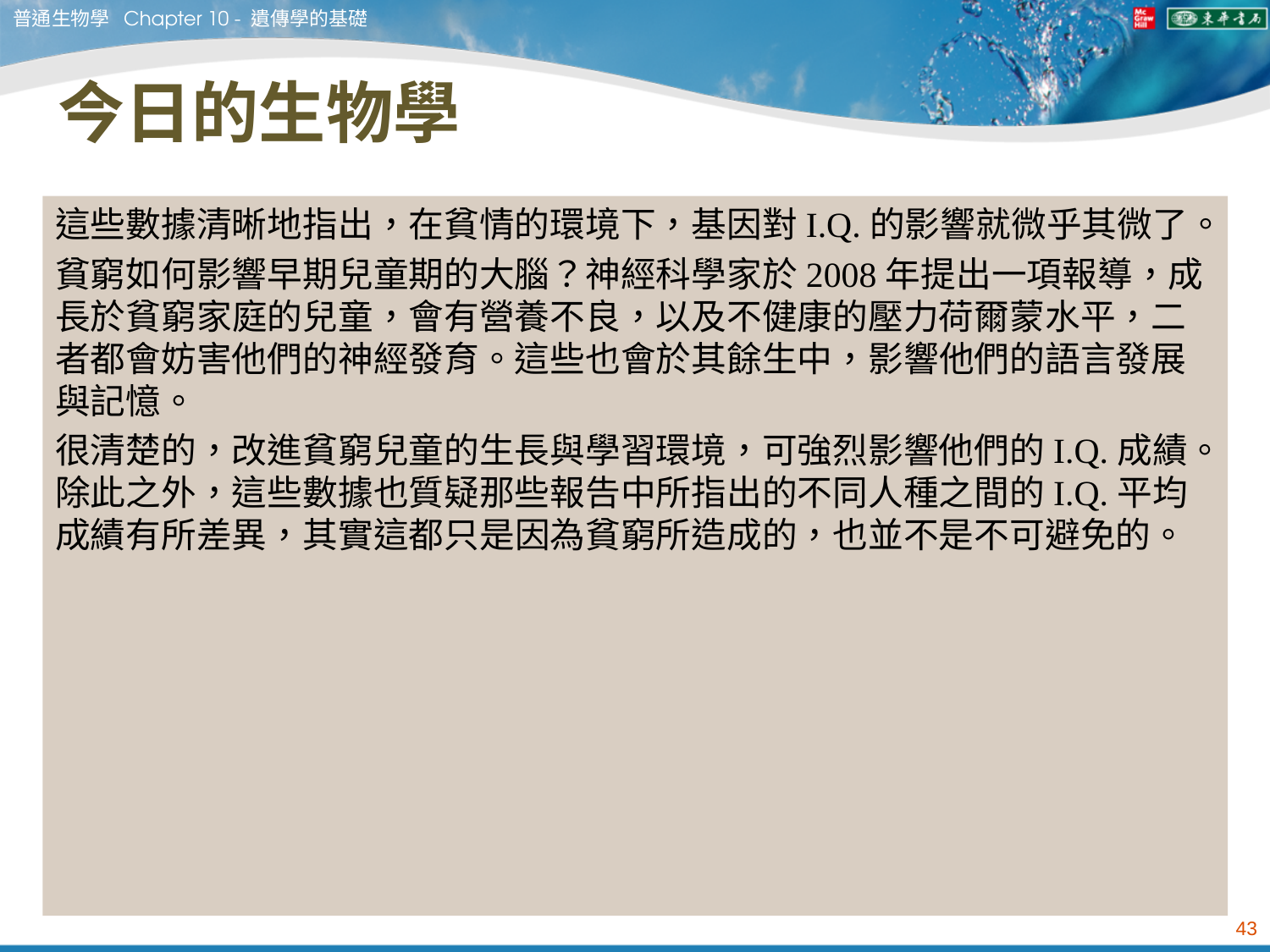

普通生物學  Chapter 10 - 遺傳學的基礎
# 今日的生物學
這些數據清晰地指出，在貧情的環境下，基因對I.Q.的影響就微乎其微了。
貧窮如何影響早期兒童期的大腦？神經科學家於2008年提出一項報導，成長於貧窮家庭的兒童，會有營養不良，以及不健康的壓力荷爾蒙水平，二者都會妨害他們的神經發育。這些也會於其餘生中，影響他們的語言發展與記憶。
很清楚的，改進貧窮兒童的生長與學習環境，可強烈影響他們的I.Q.成績。除此之外，這些數據也質疑那些報告中所指出的不同人種之間的I.Q.平均成績有所差異，其實這都只是因為貧窮所造成的，也並不是不可避免的。
43